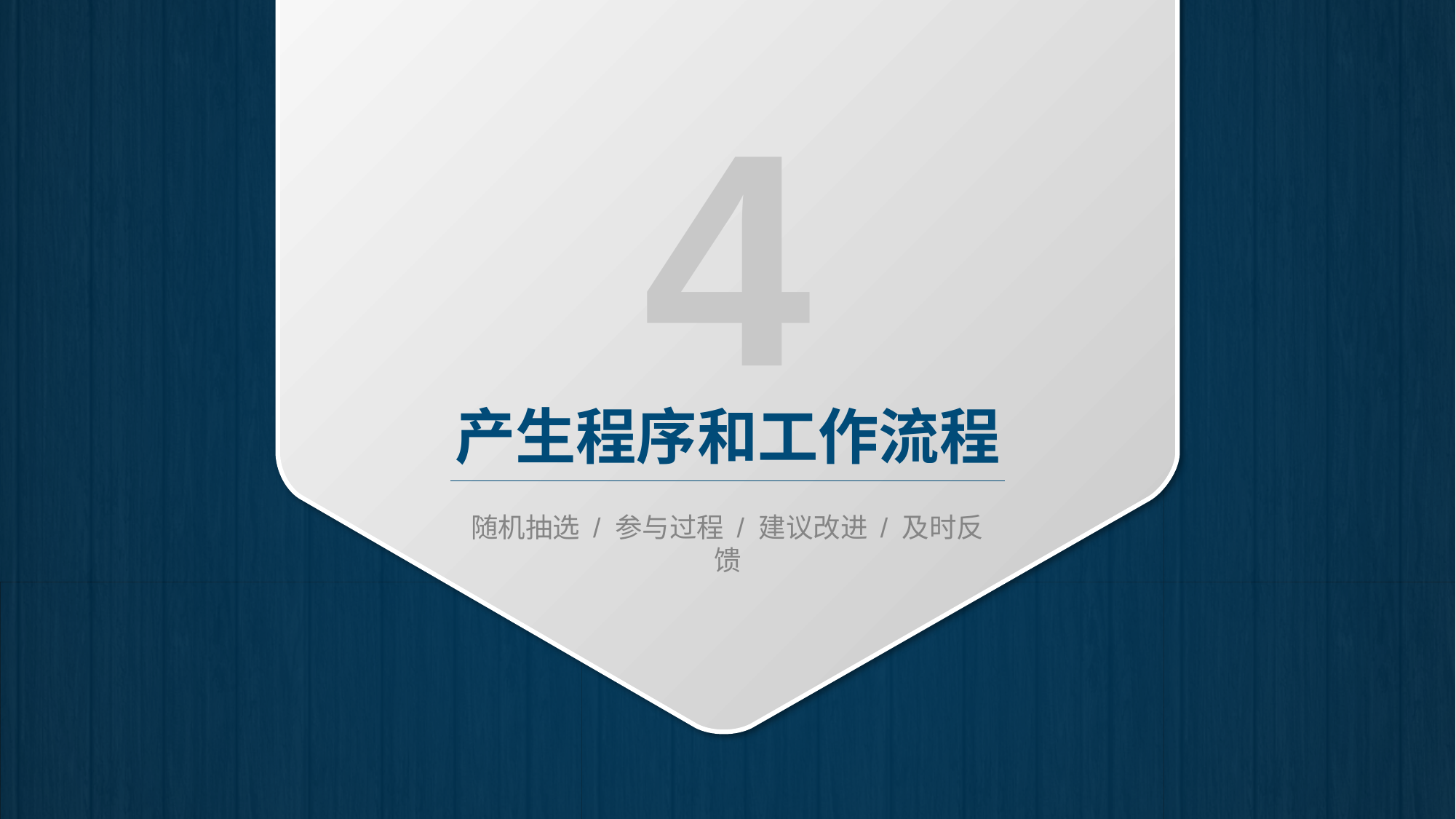

4
产生程序和工作流程
随机抽选 / 参与过程 / 建议改进 / 及时反馈